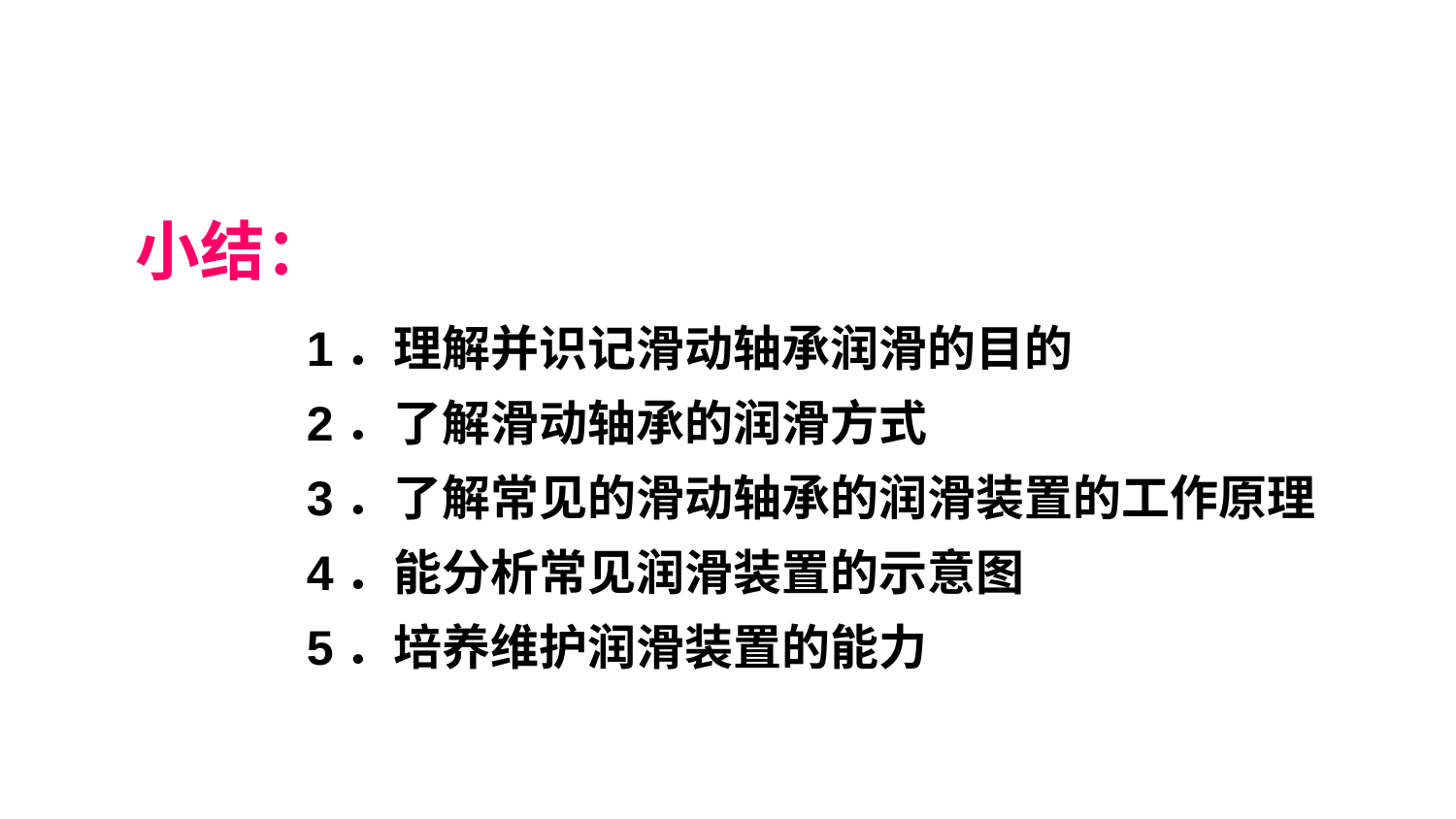

小结：
1．理解并识记滑动轴承润滑的目的
2．了解滑动轴承的润滑方式
3．了解常见的滑动轴承的润滑装置的工作原理
4．能分析常见润滑装置的示意图
5．培养维护润滑装置的能力